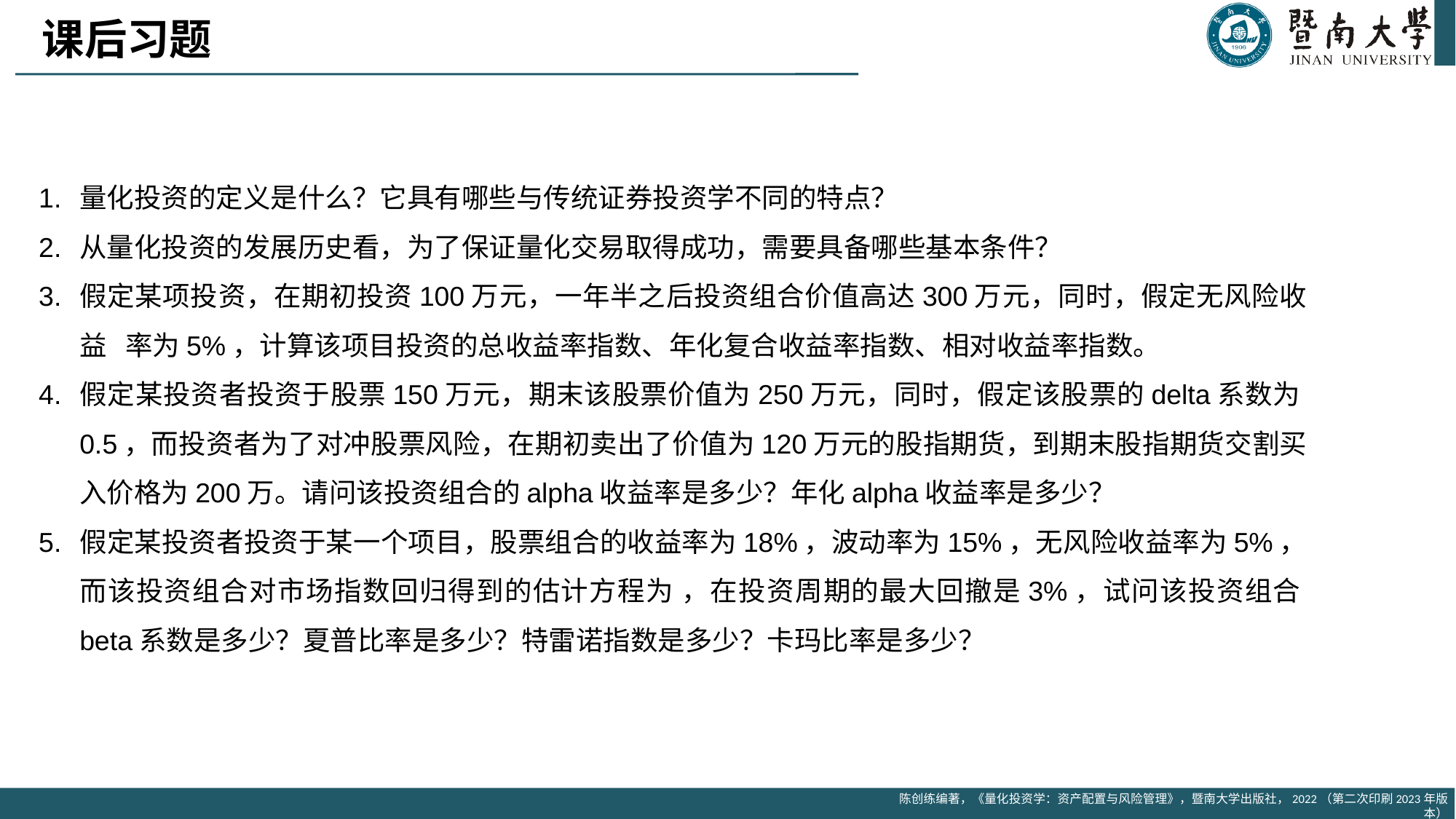

# 课后习题
量化投资的定义是什么？它具有哪些与传统证券投资学不同的特点？
从量化投资的发展历史看，为了保证量化交易取得成功，需要具备哪些基本条件？
假定某项投资，在期初投资100万元，一年半之后投资组合价值高达300万元，同时，假定无风险收益   率为5%，计算该项目投资的总收益率指数、年化复合收益率指数、相对收益率指数。
假定某投资者投资于股票150万元，期末该股票价值为250万元，同时，假定该股票的delta系数为0.5，而投资者为了对冲股票风险，在期初卖出了价值为120万元的股指期货，到期末股指期货交割买入价格为200万。请问该投资组合的alpha收益率是多少？年化alpha收益率是多少？
假定某投资者投资于某一个项目，股票组合的收益率为18%，波动率为15%，无风险收益率为5%，而该投资组合对市场指数回归得到的估计方程为 ，在投资周期的最大回撤是3%，试问该投资组合beta系数是多少？夏普比率是多少？特雷诺指数是多少？卡玛比率是多少？